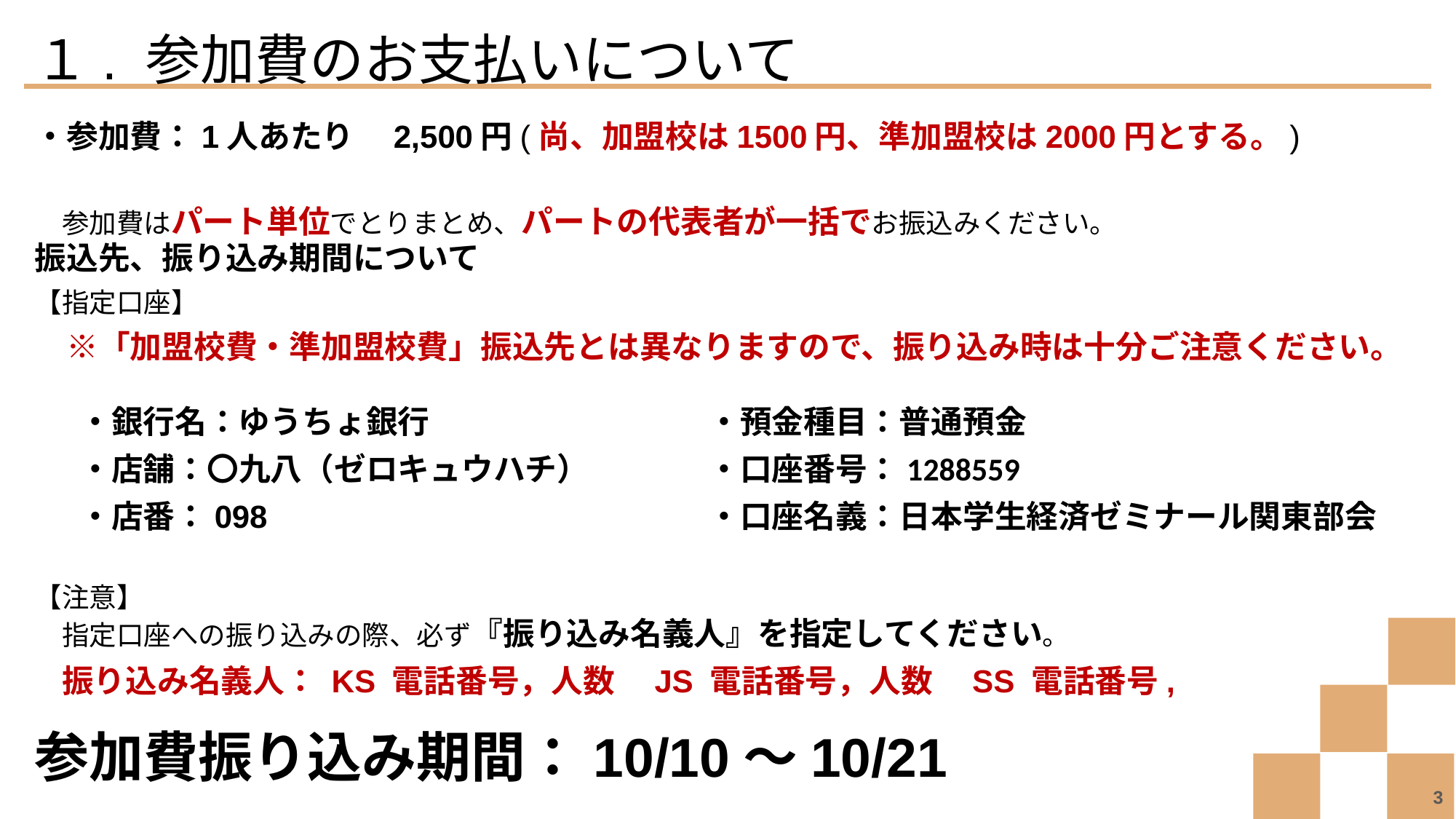

１. 参加費のお支払いについて
・参加費：1人あたり　2,500円(尚、加盟校は1500円、準加盟校は2000円とする。)

　参加費はパート単位でとりまとめ、パートの代表者が一括でお振込みください。
振込先、振り込み期間について
【指定口座】
　※「加盟校費・準加盟校費」振込先とは異なりますので、振り込み時は十分ご注意ください。
・銀行名：ゆうちょ銀行
・店舗：〇九八（ゼロキュウハチ）
・店番：098
・預金種目：普通預金
・口座番号：1288559
・口座名義：日本学生経済ゼミナール関東部会
【注意】
　指定口座への振り込みの際、必ず『振り込み名義人』を指定してください。
　振り込み名義人： KS 電話番号，人数　JS 電話番号，人数　SS 電話番号,

参加費振り込み期間：10/10～10/21
3